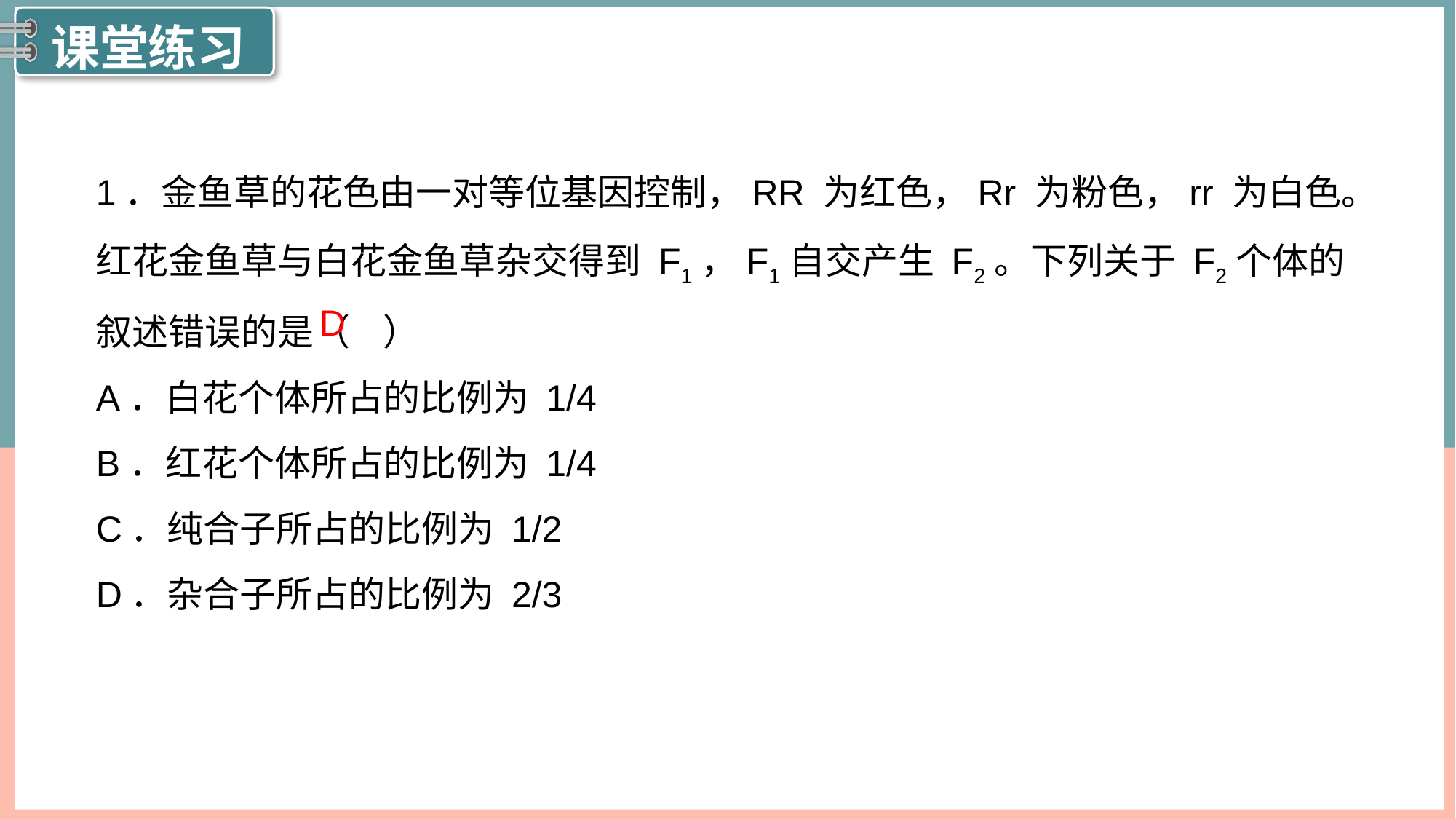

1．金鱼草的花色由一对等位基因控制，RR 为红色，Rr 为粉色，rr 为白色。红花金鱼草与白花金鱼草杂交得到 F1，F1自交产生 F2。下列关于 F2个体的叙述错误的是（    ）
A．白花个体所占的比例为 1/4
B．红花个体所占的比例为 1/4
C．纯合子所占的比例为 1/2
D．杂合子所占的比例为 2/3
D